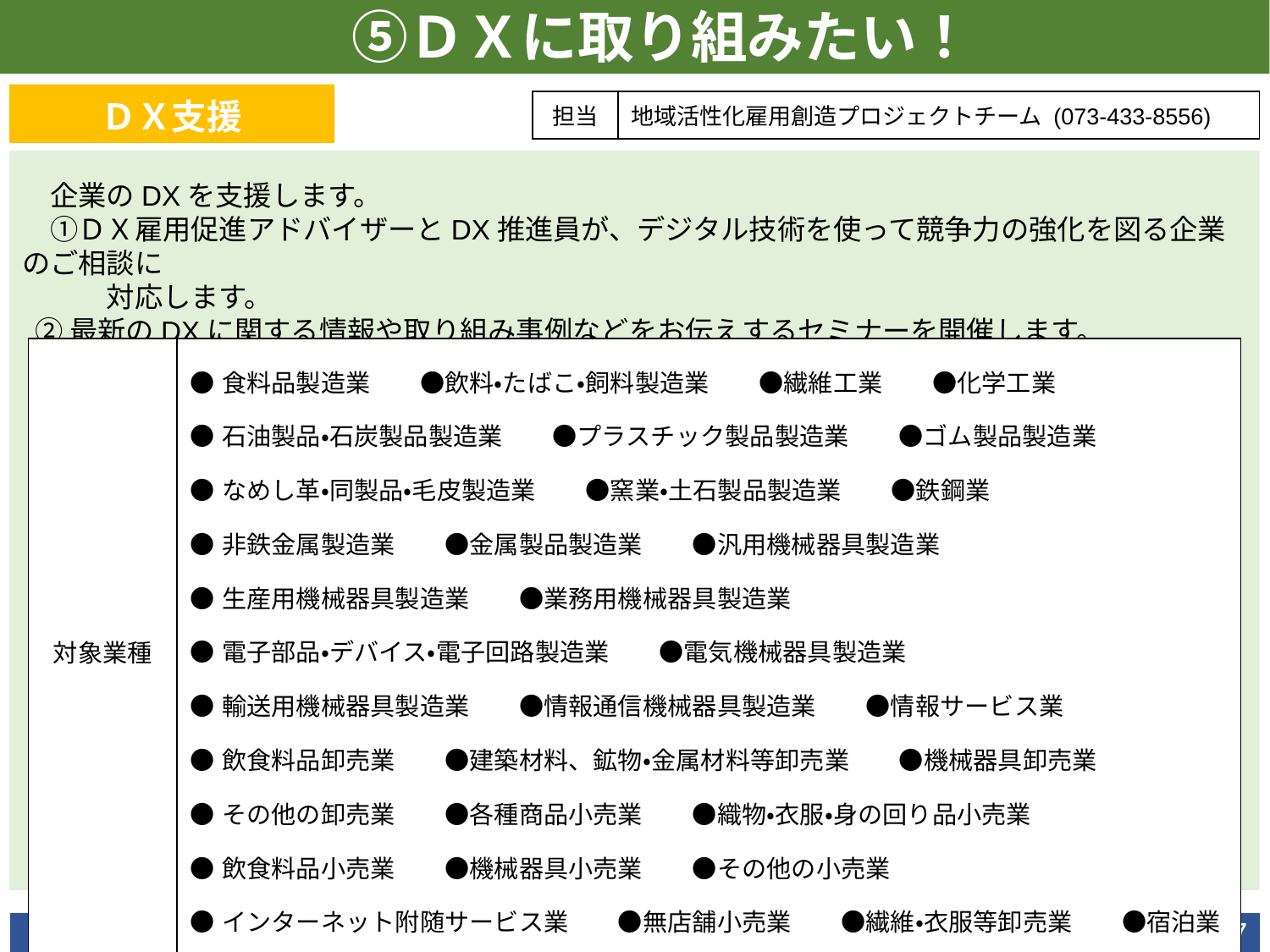

⑤ＤＸに取り組みたい！
ＤＸ支援
| 担当 | 地域活性化雇用創造プロジェクトチーム (073-433-8556) |
| --- | --- |

　企業のDXを支援します。
　①ＤＸ雇用促進アドバイザーとDX推進員が、デジタル技術を使って競争力の強化を図る企業のご相談に
　　　対応します。
  ②最新のDXに関する情報や取り組み事例などをお伝えするセミナーを開催します。

| 対象業種 | ●食料品製造業　　●飲料・たばこ・飼料製造業　　●繊維工業　　●化学工業 ●石油製品・石炭製品製造業　　●プラスチック製品製造業　　●ゴム製品製造業 ●なめし革・同製品・毛皮製造業　　●窯業・土石製品製造業　　●鉄鋼業 ●非鉄金属製造業　　●金属製品製造業　　●汎用機械器具製造業 ●生産用機械器具製造業　　●業務用機械器具製造業 ●電子部品・デバイス・電子回路製造業　　●電気機械器具製造業 ●輸送用機械器具製造業　　●情報通信機械器具製造業　　●情報サービス業 ●飲食料品卸売業　　●建築材料、鉱物・金属材料等卸売業　　●機械器具卸売業 ●その他の卸売業　　●各種商品小売業　　●織物・衣服・身の回り品小売業 ●飲食料品小売業　　●機械器具小売業　　●その他の小売業 ●インターネット附随サービス業　　●無店舗小売業　　●繊維・衣服等卸売業　　●宿泊業 |
| --- | --- |
7